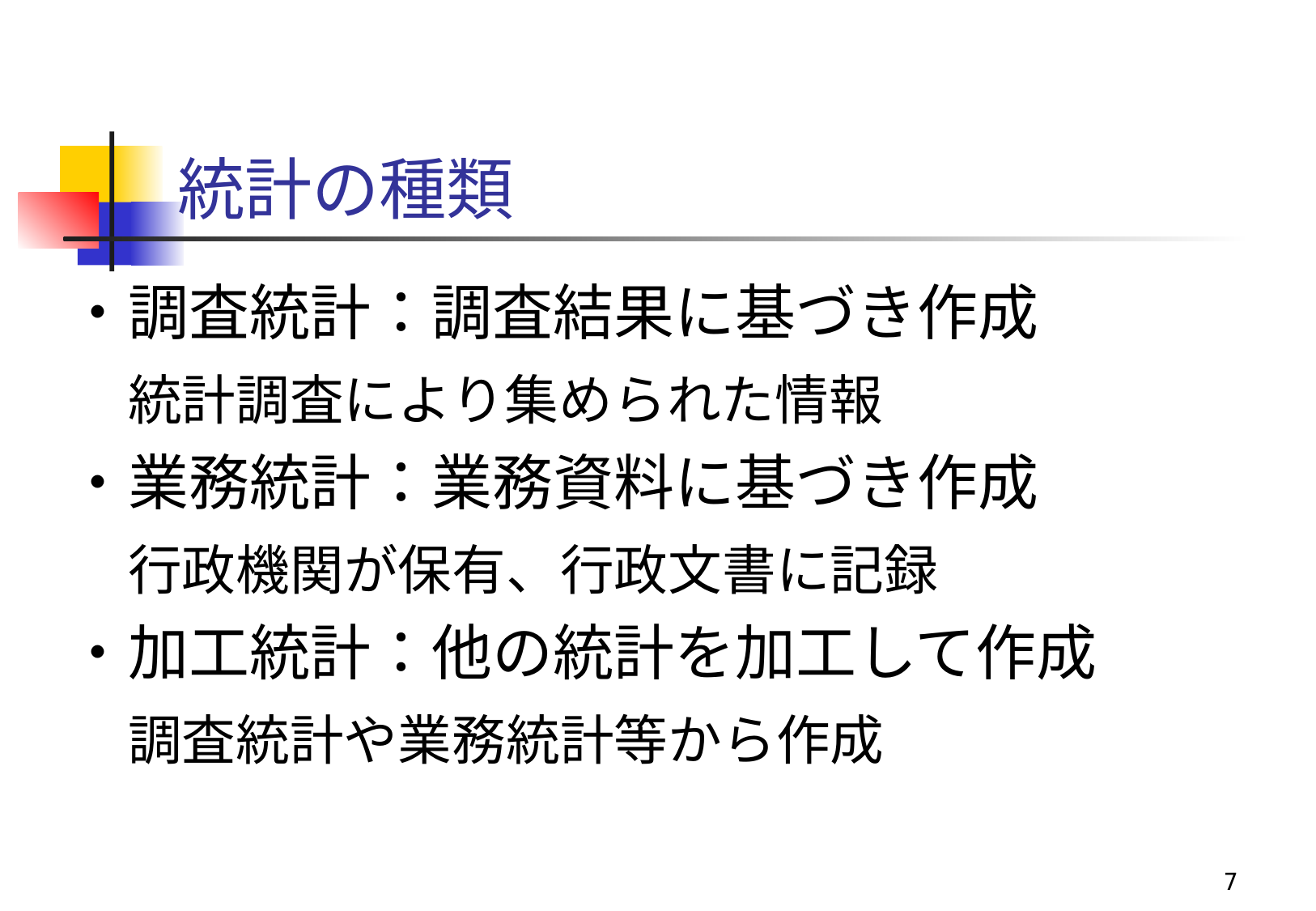

# 統計の種類
・調査統計：調査結果に基づき作成
　統計調査により集められた情報
・業務統計：業務資料に基づき作成
　行政機関が保有、行政文書に記録
・加工統計：他の統計を加工して作成
　調査統計や業務統計等から作成
7